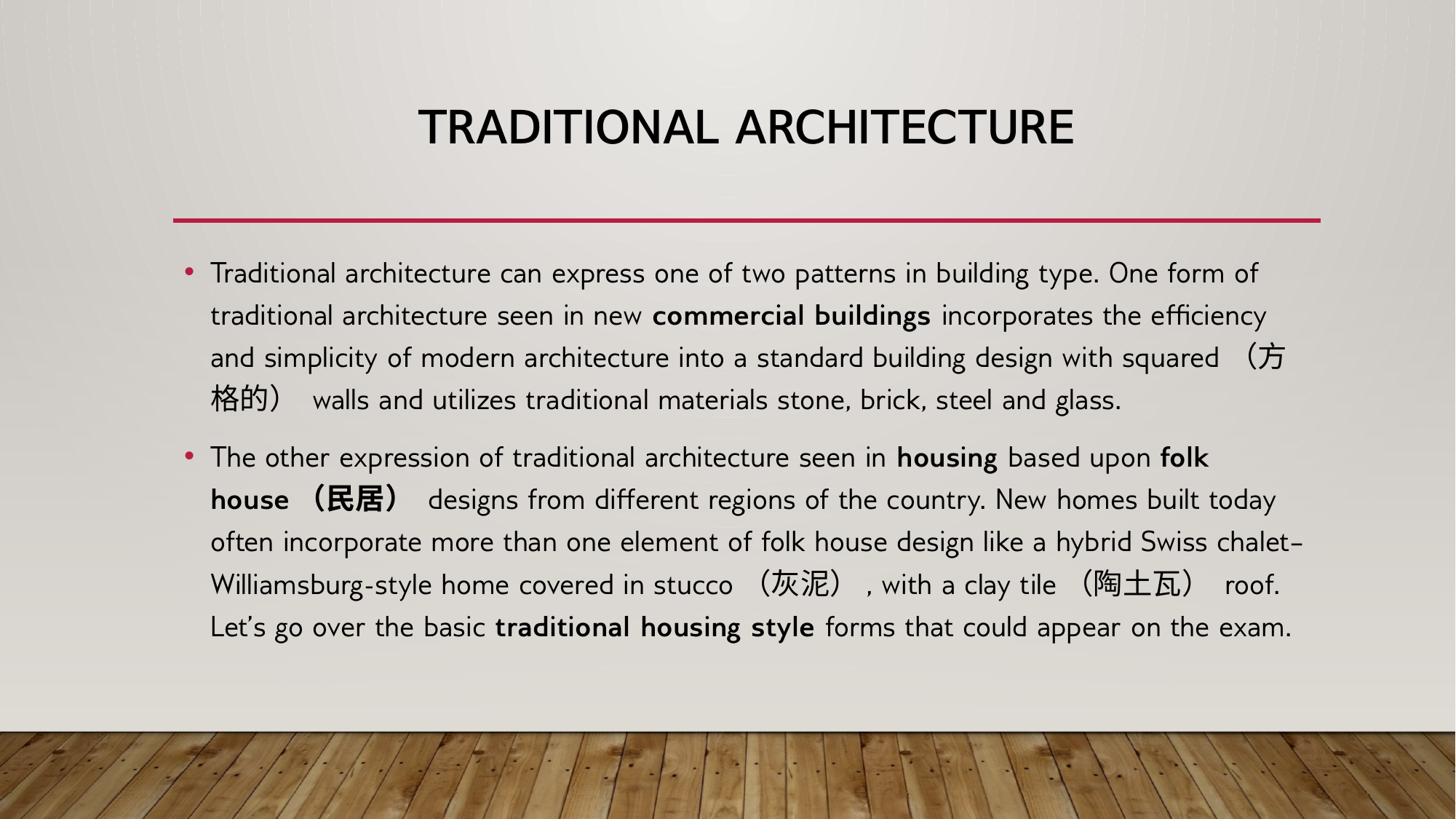

# Traditional Architecture
Traditional architecture can express one of two patterns in building type. One form of traditional architecture seen in new commercial buildings incorporates the efficiency and simplicity of modern architecture into a standard building design with squared（方格的） walls and utilizes traditional materials stone, brick, steel and glass.
The other expression of traditional architecture seen in housing based upon folk house（民居） designs from different regions of the country. New homes built today often incorporate more than one element of folk house design like a hybrid Swiss chalet–Williamsburg-style home covered in stucco（灰泥）, with a clay tile（陶土瓦） roof. Let’s go over the basic traditional housing style forms that could appear on the exam.